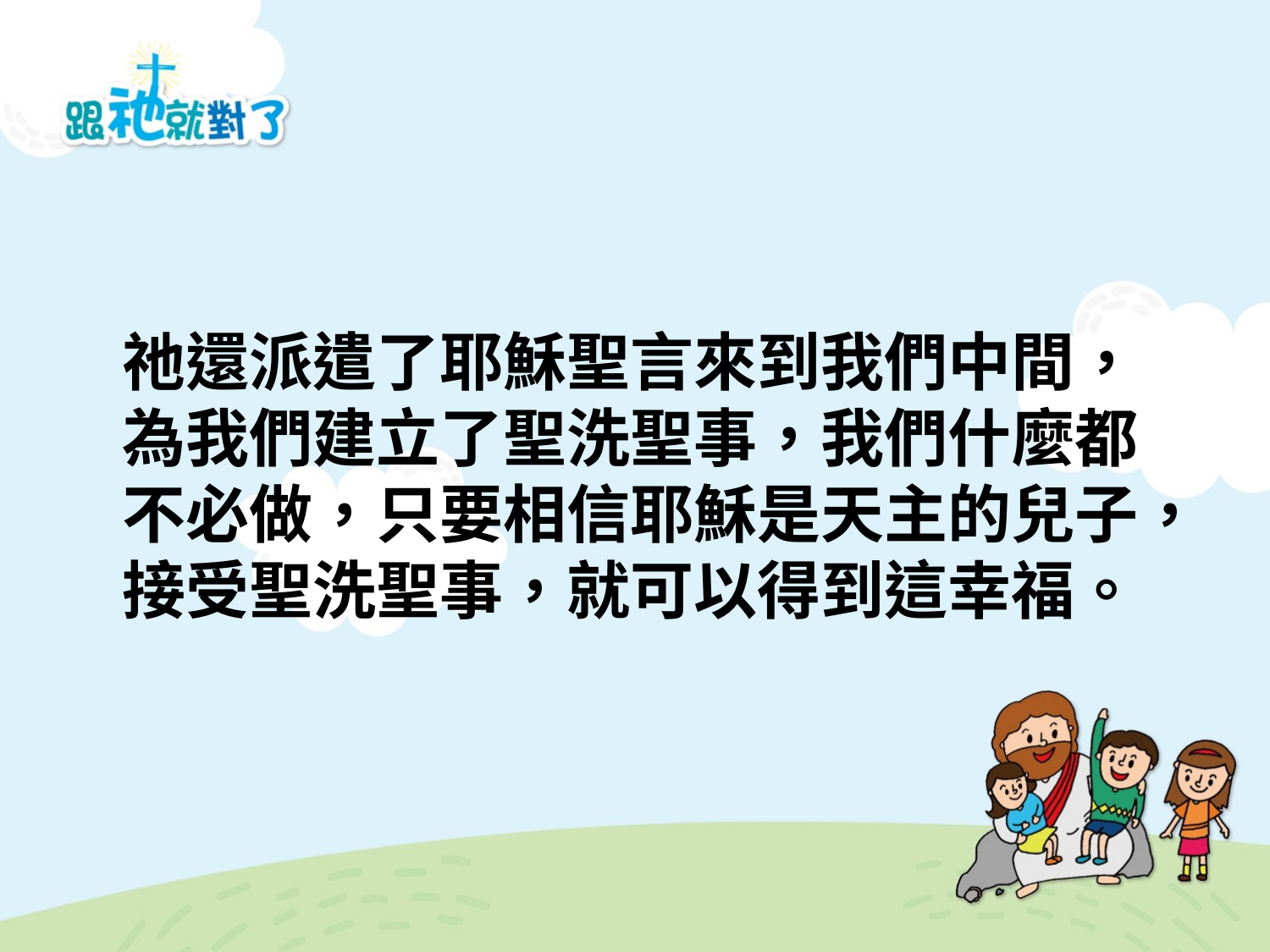

祂還派遣了耶穌聖言來到我們中間，為我們建立了聖洗聖事，我們什麼都不必做，只要相信耶穌是天主的兒子，接受聖洗聖事，就可以得到這幸福。